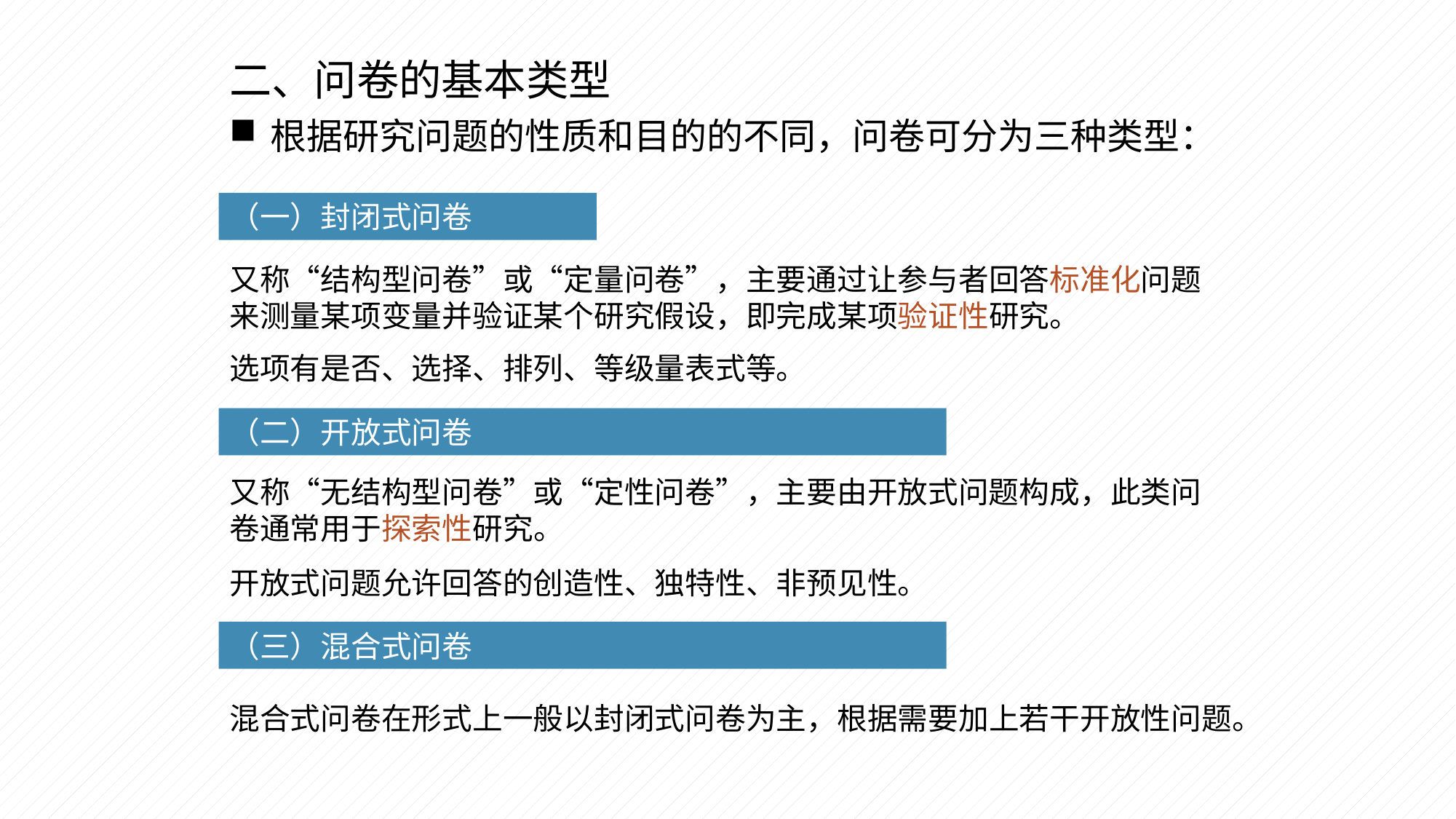

二、问卷的基本类型
根据研究问题的性质和目的的不同，问卷可分为三种类型：
（一）封闭式问卷
又称“结构型问卷”或“定量问卷”，主要通过让参与者回答标准化问题来测量某项变量并验证某个研究假设，即完成某项验证性研究。
选项有是否、选择、排列、等级量表式等。
（二）开放式问卷
又称“无结构型问卷”或“定性问卷”，主要由开放式问题构成，此类问卷通常用于探索性研究。
开放式问题允许回答的创造性、独特性、非预见性。
（三）混合式问卷
混合式问卷在形式上一般以封闭式问卷为主，根据需要加上若干开放性问题。